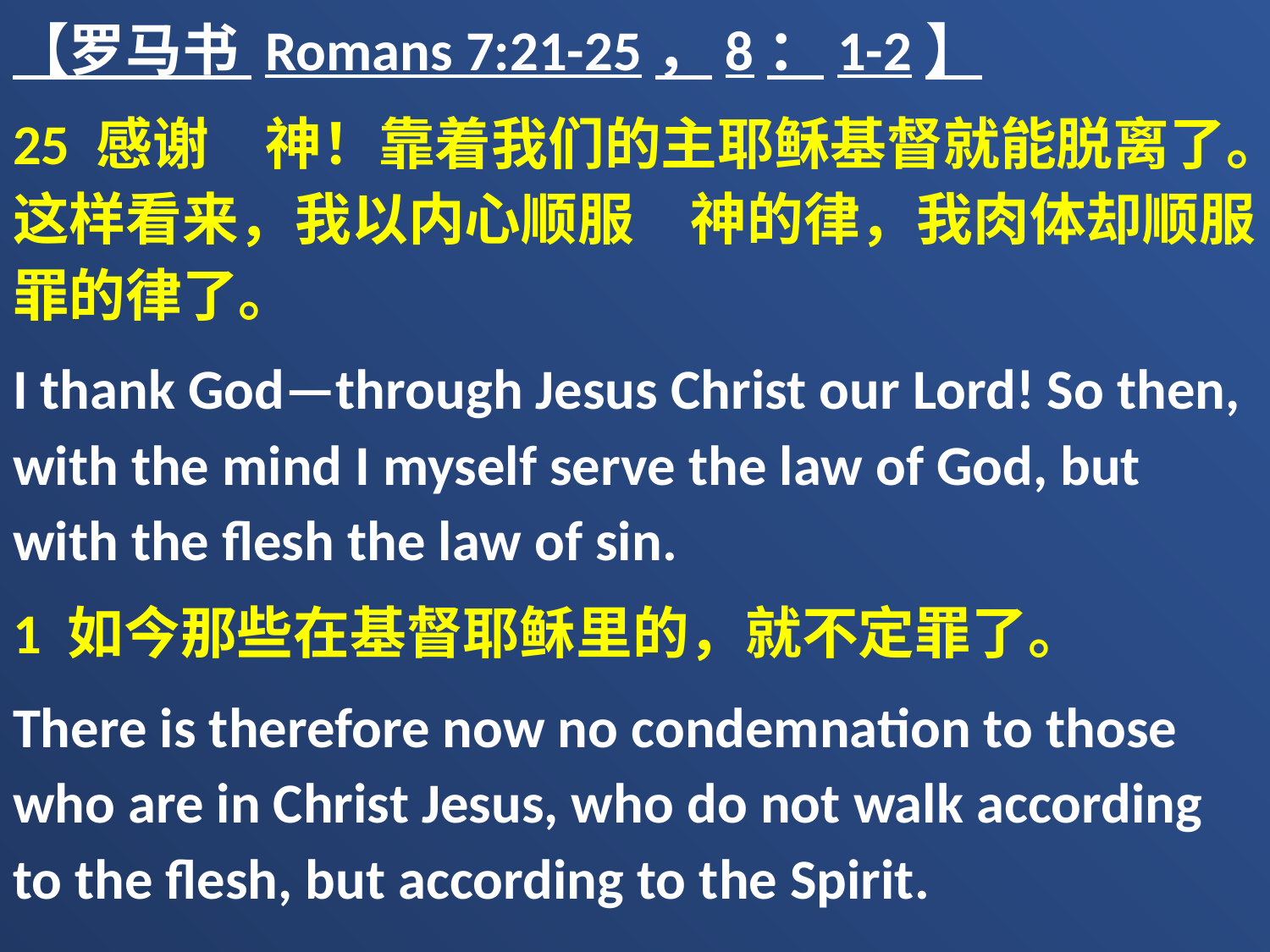

【罗马书 Romans 7:21-25，8：1-2】
25 感谢　神！靠着我们的主耶稣基督就能脱离了。这样看来，我以内心顺服　神的律，我肉体却顺服罪的律了。
I thank God—through Jesus Christ our Lord! So then, with the mind I myself serve the law of God, but with the flesh the law of sin.
1 如今那些在基督耶稣里的，就不定罪了。
There is therefore now no condemnation to those who are in Christ Jesus, who do not walk according to the flesh, but according to the Spirit.